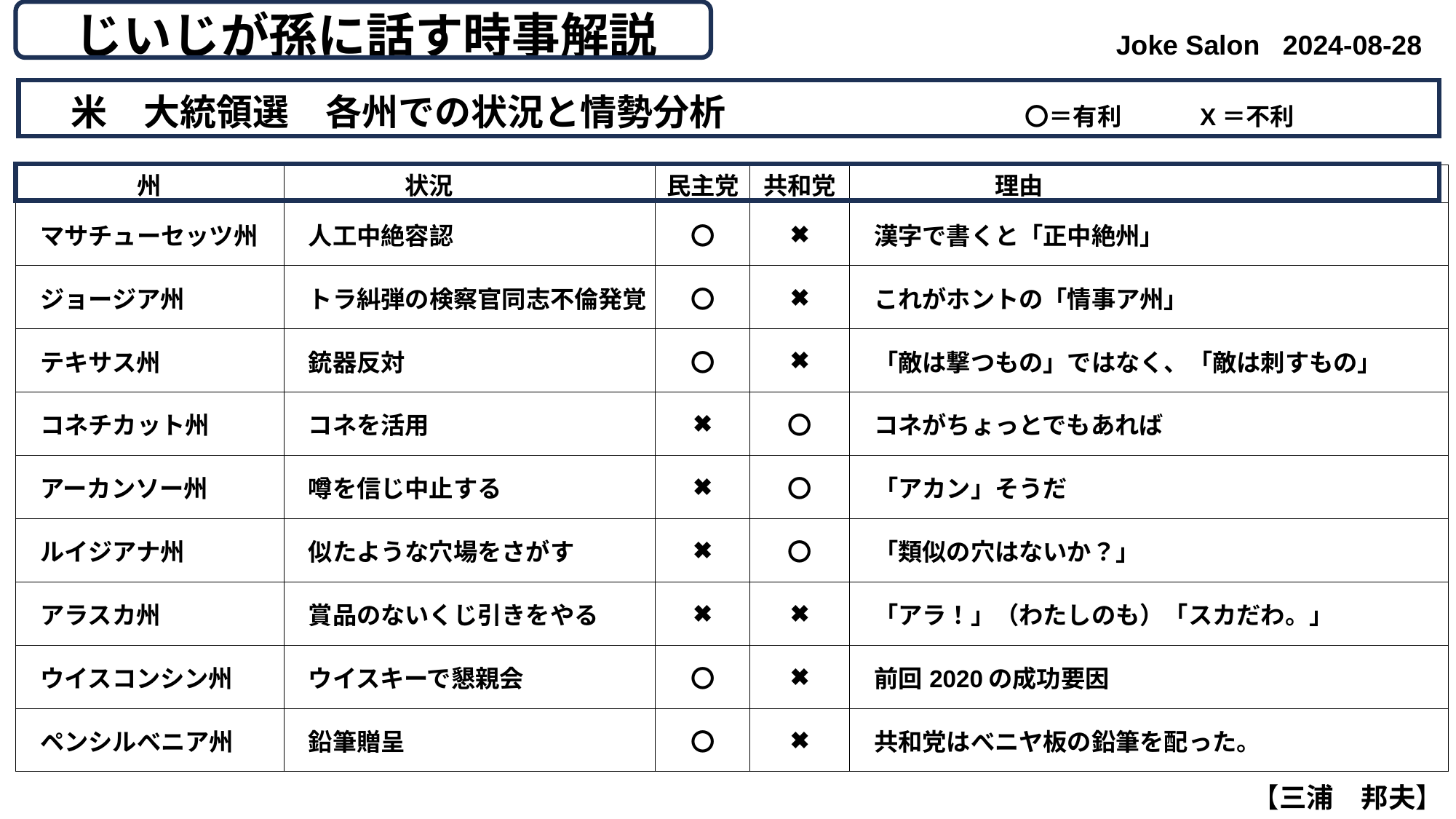

じいじが孫に話す時事解説

Joke Salon   2024-08-28

　米　大統領選　各州での状況と情勢分析 　　　　　　　　〇＝有利　　　X＝不利

| 州 | 状況 | 民主党 | 共和党 | 理由 |
| --- | --- | --- | --- | --- |
| マサチューセッツ州 | 人工中絶容認 | 〇 | ✖ | 漢字で書くと「正中絶州」 |
| ジョージア州 | トラ糾弾の検察官同志不倫発覚 | 〇 | ✖ | これがホントの「情事ア州」 |
| テキサス州 | 銃器反対 | 〇 | ✖ | 「敵は撃つもの」ではなく、「敵は刺すもの」 |
| コネチカット州 | コネを活用 | ✖ | 〇 | コネがちょっとでもあれば |
| アーカンソー州 | 噂を信じ中止する | ✖ | 〇 | 「アカン」そうだ |
| ルイジアナ州 | 似たような穴場をさがす | ✖ | 〇 | 「類似の穴はないか？」 |
| アラスカ州 | 賞品のないくじ引きをやる | ✖ | ✖ | 「アラ！」（わたしのも）「スカだわ。」 |
| ウイスコンシン州 | ウイスキーで懇親会 | 〇 | ✖ | 前回2020の成功要因 |
| ペンシルべニア州 | 鉛筆贈呈 | 〇 | ✖ | 共和党はべニヤ板の鉛筆を配った。 |
【三浦　邦夫】